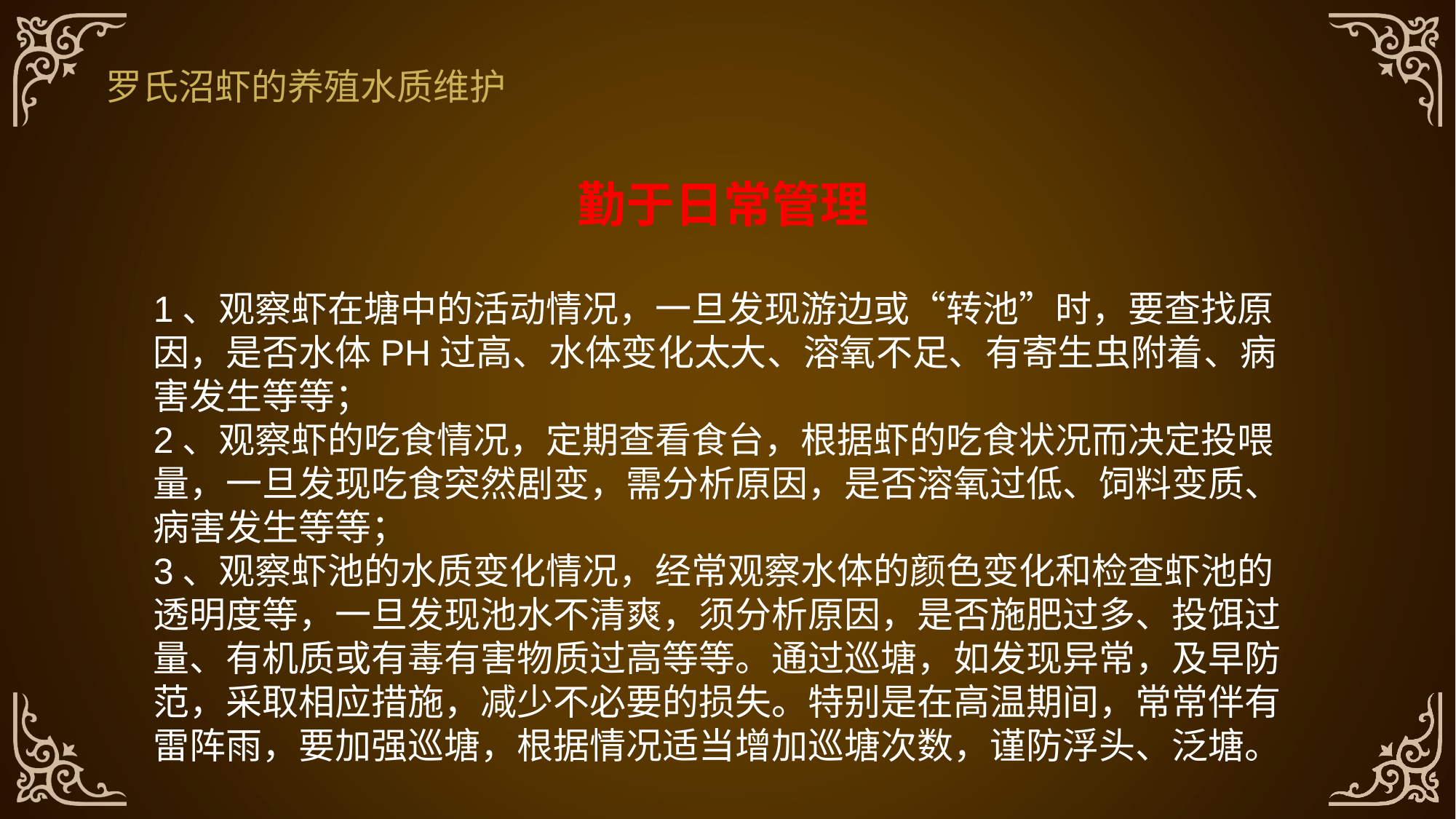

罗氏沼虾的养殖水质维护
勤于日常管理
1、观察虾在塘中的活动情况，一旦发现游边或“转池”时，要查找原因，是否水体PH过高、水体变化太大、溶氧不足、有寄生虫附着、病害发生等等；
2、观察虾的吃食情况，定期查看食台，根据虾的吃食状况而决定投喂量，一旦发现吃食突然剧变，需分析原因，是否溶氧过低、饲料变质、病害发生等等；
3、观察虾池的水质变化情况，经常观察水体的颜色变化和检查虾池的透明度等，一旦发现池水不清爽，须分析原因，是否施肥过多、投饵过量、有机质或有毒有害物质过高等等。通过巡塘，如发现异常，及早防范，采取相应措施，减少不必要的损失。特别是在高温期间，常常伴有雷阵雨，要加强巡塘，根据情况适当增加巡塘次数，谨防浮头、泛塘。